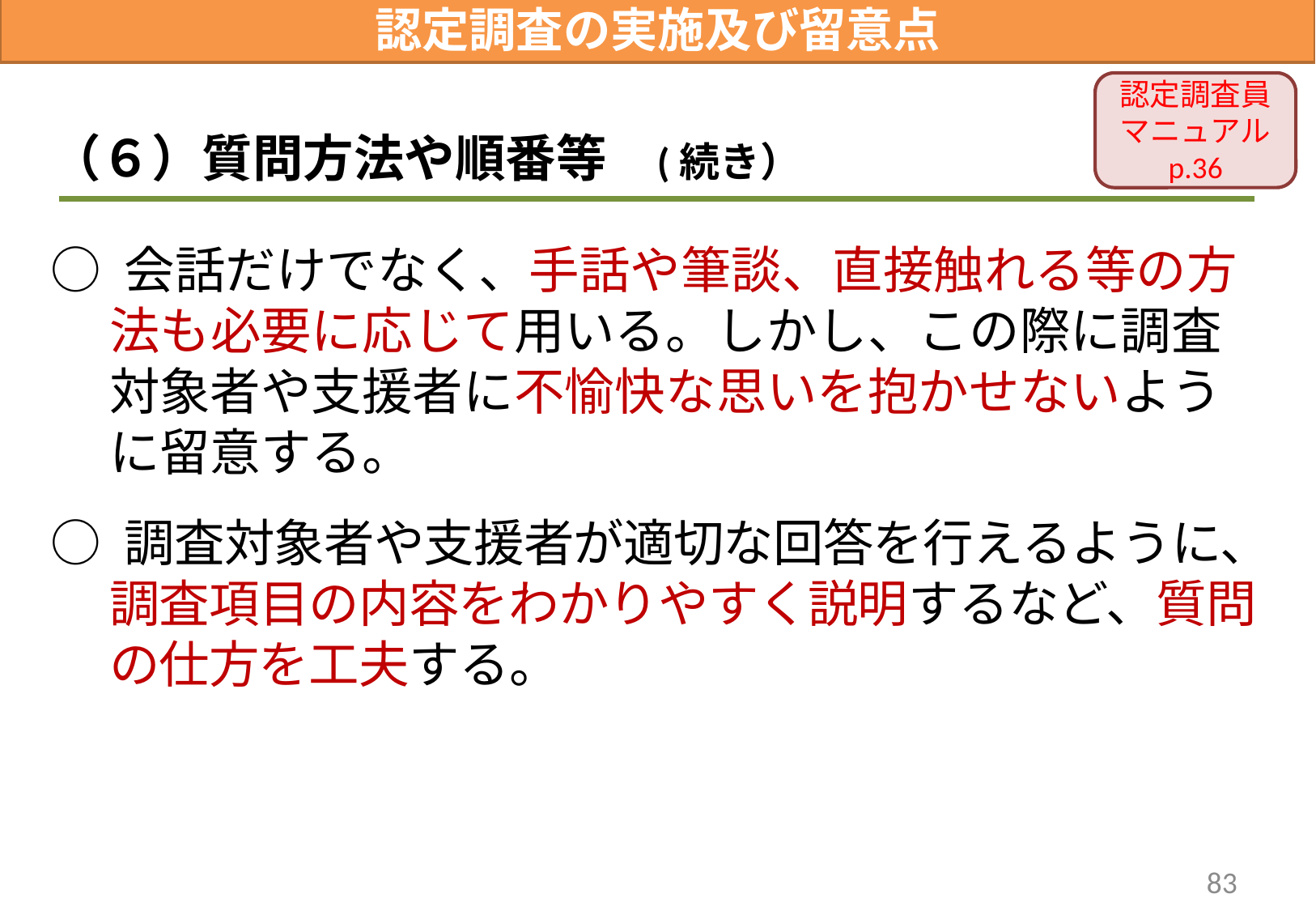

認定調査の実施及び留意点
認定調査員マニュアル
p.36
（６）質問方法や順番等　(続き）
○ 会話だけでなく、手話や筆談、直接触れる等の方法も必要に応じて用いる。しかし、この際に調査対象者や支援者に不愉快な思いを抱かせないように留意する。
○ 調査対象者や支援者が適切な回答を行えるように、調査項目の内容をわかりやすく説明するなど、質問の仕方を工夫する。
83